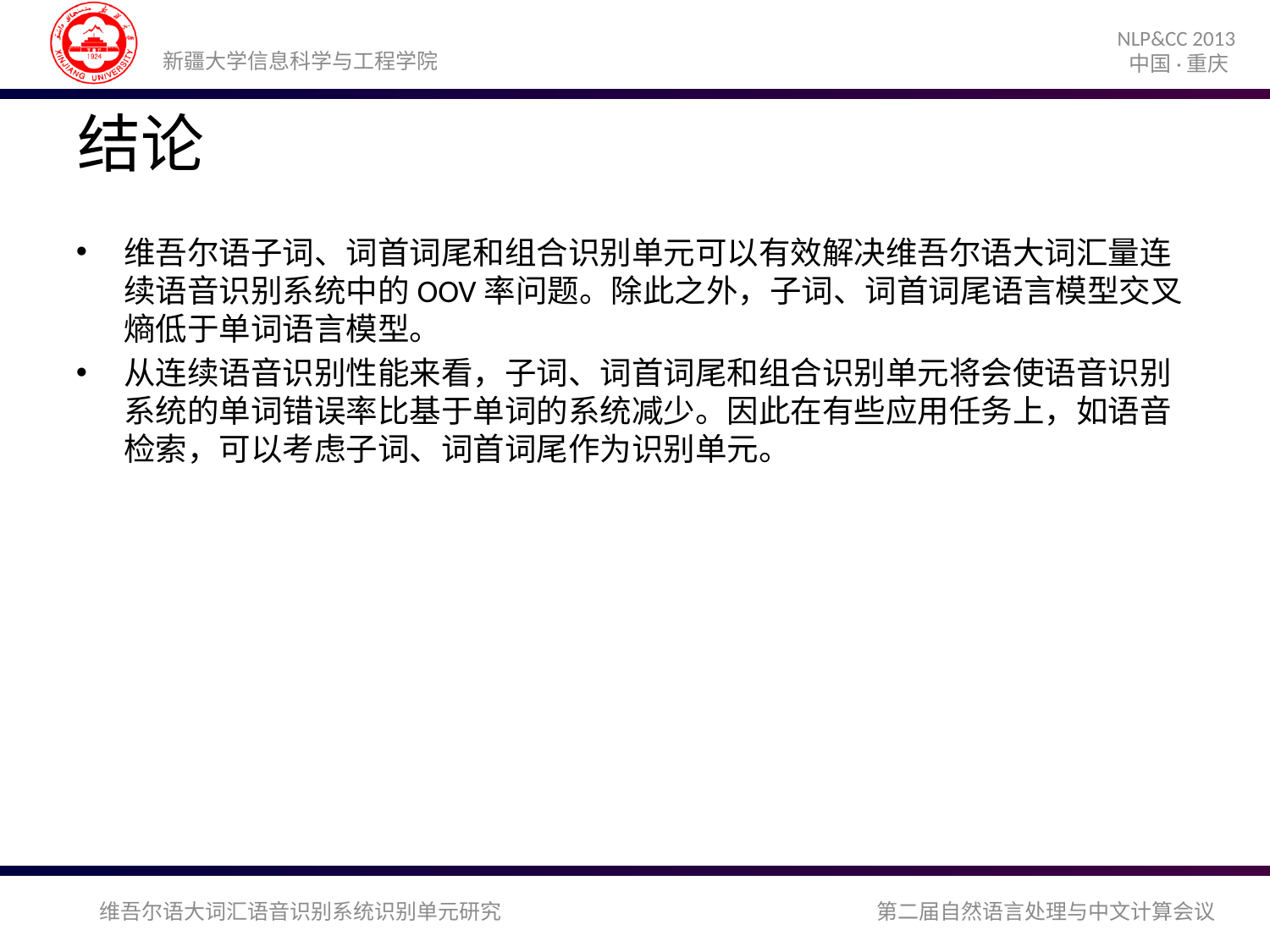

# 结论
维吾尔语子词、词首词尾和组合识别单元可以有效解决维吾尔语大词汇量连续语音识别系统中的OOV率问题。除此之外，子词、词首词尾语言模型交叉熵低于单词语言模型。
从连续语音识别性能来看，子词、词首词尾和组合识别单元将会使语音识别系统的单词错误率比基于单词的系统减少。因此在有些应用任务上，如语音检索，可以考虑子词、词首词尾作为识别单元。